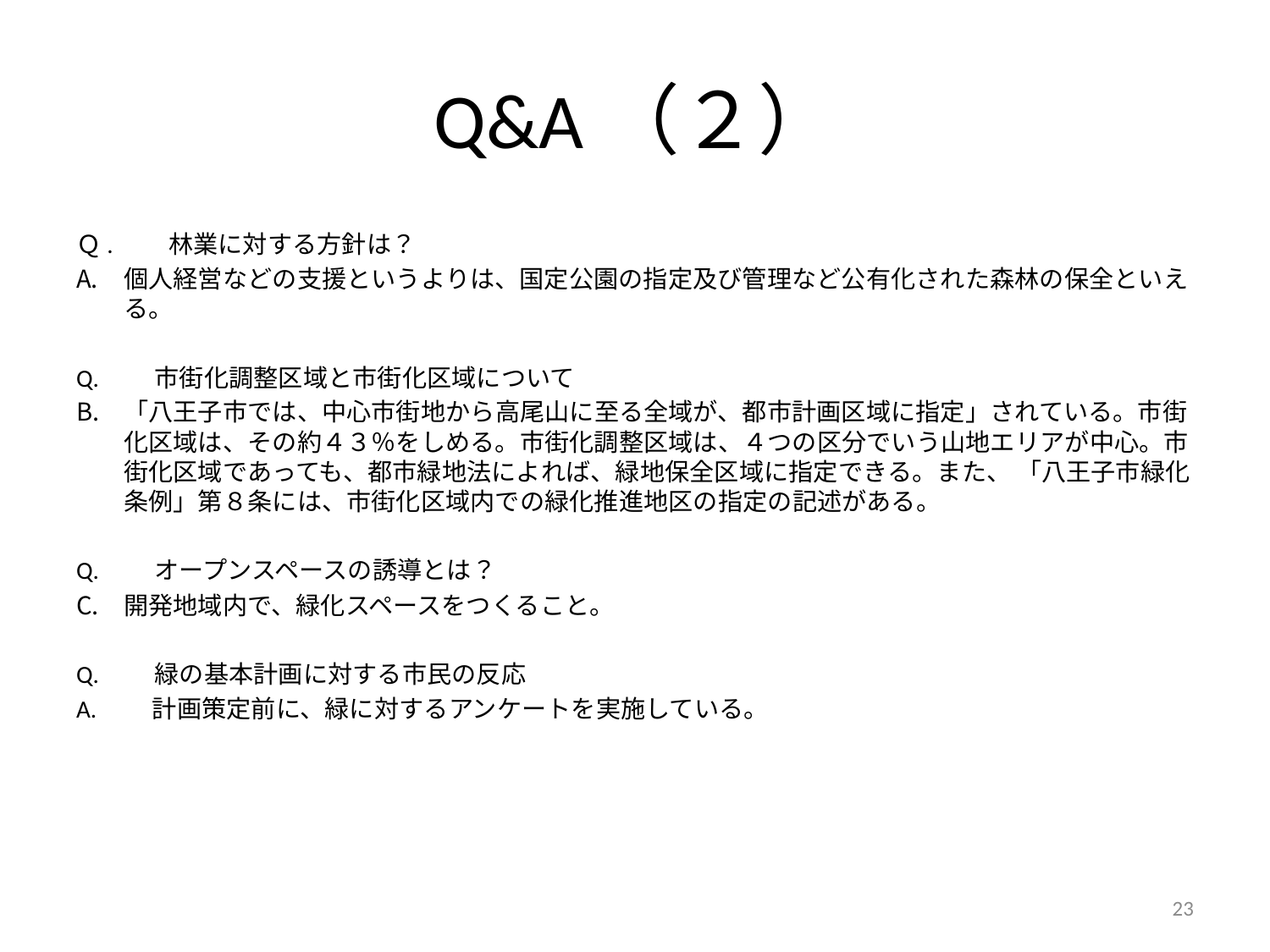

# Q&A（２）
Ｑ.　　林業に対する方針は？
個人経営などの支援というよりは、国定公園の指定及び管理など公有化された森林の保全といえる。

Q.　　市街化調整区域と市街化区域について
「八王子市では、中心市街地から高尾山に至る全域が、都市計画区域に指定」されている。市街化区域は、その約４３％をしめる。市街化調整区域は、４つの区分でいう山地エリアが中心。市街化区域であっても、都市緑地法によれば、緑地保全区域に指定できる。また、 「八王子市緑化条例」第８条には、市街化区域内での緑化推進地区の指定の記述がある。

Q.　　オープンスペースの誘導とは？
開発地域内で、緑化スペースをつくること。

Q.　　緑の基本計画に対する市民の反応
A.　　計画策定前に、緑に対するアンケートを実施している。

23